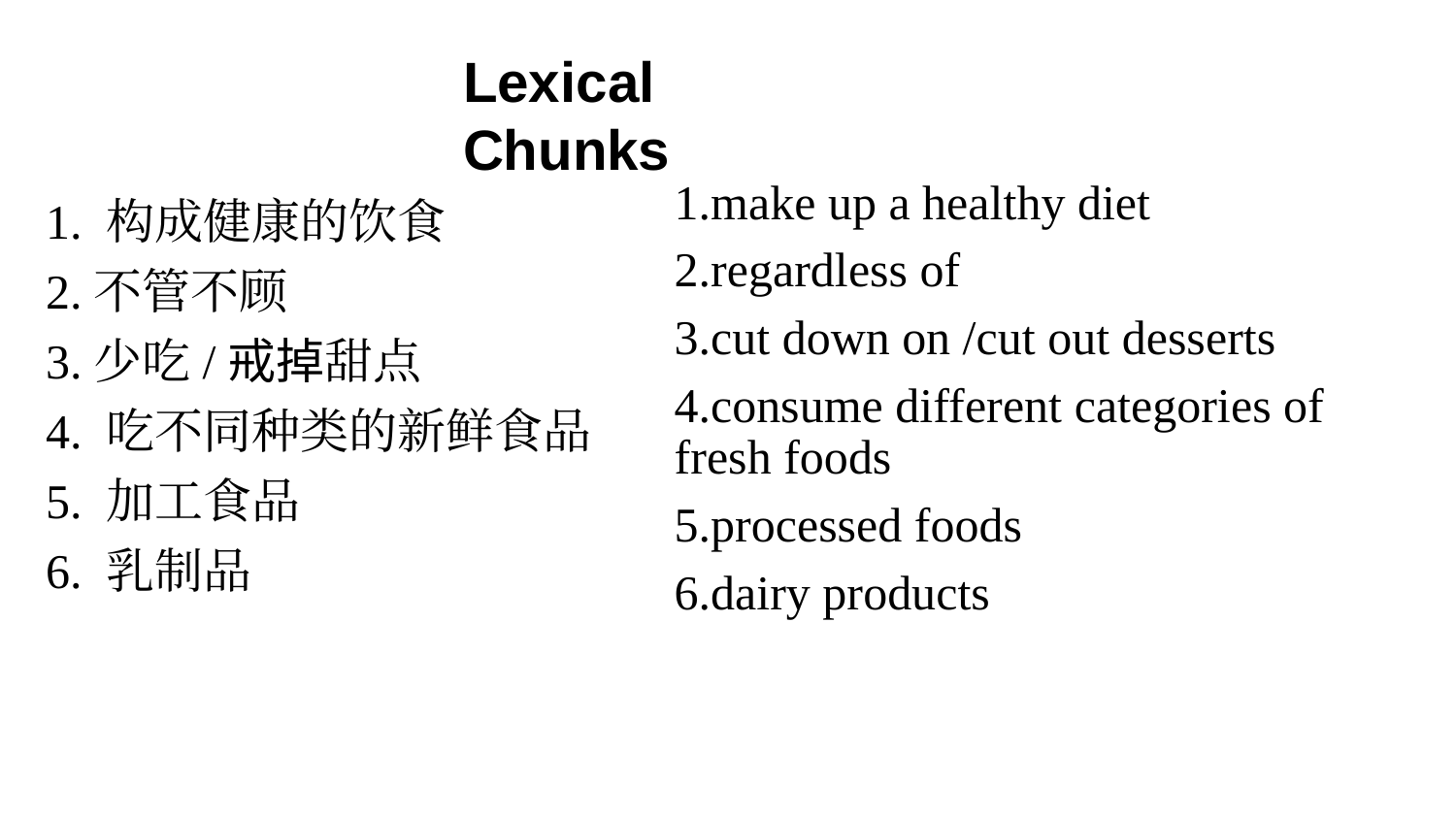

Lexical Chunks

1. 构成健康的饮食
2.不管不顾
3.少吃/戒掉甜点
4. 吃不同种类的新鲜食品
5. 加工食品
6. 乳制品

1.make up a healthy diet
2.regardless of
3.cut down on /cut out desserts
4.consume different categories of fresh foods
5.processed foods
6.dairy products